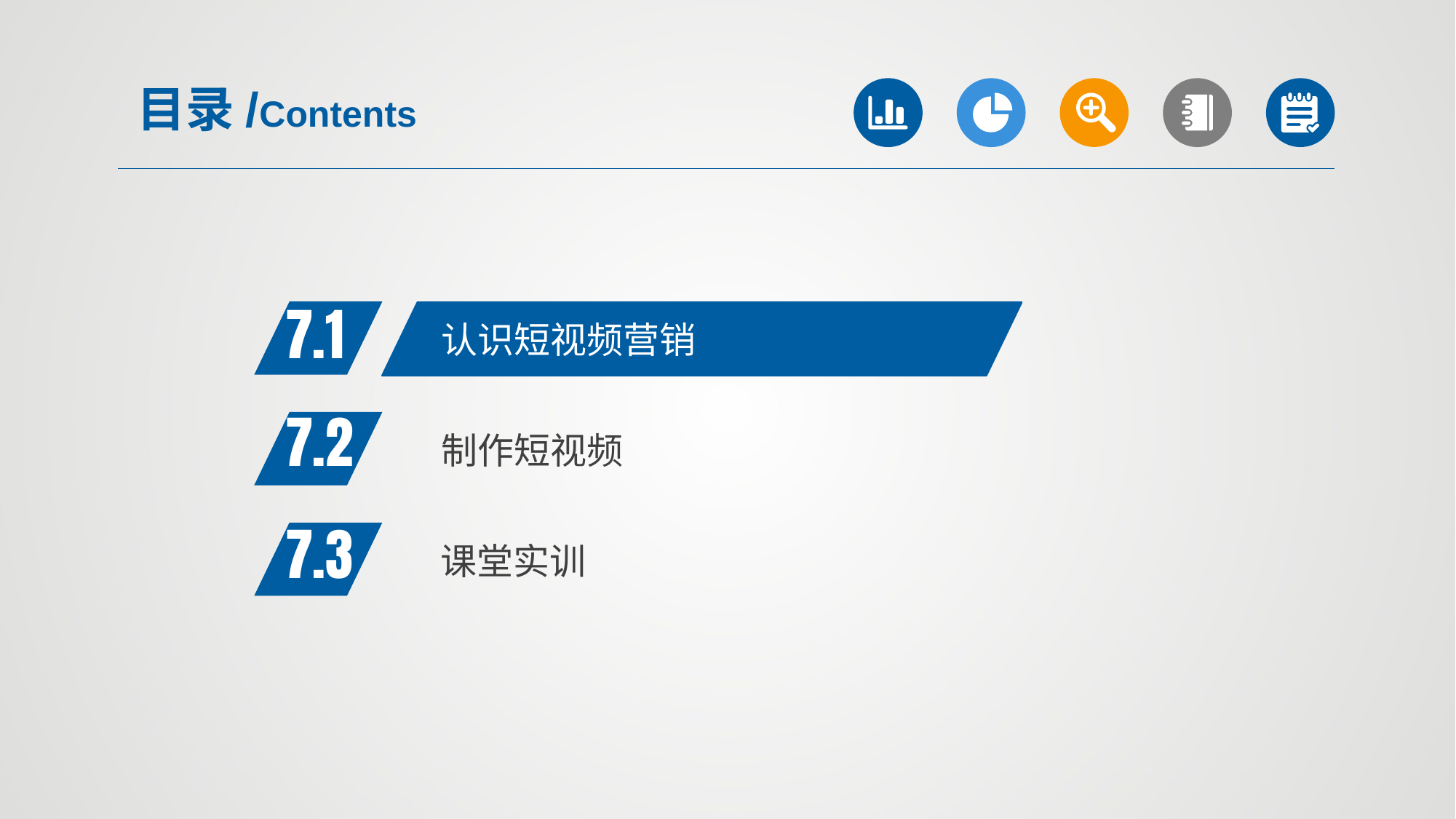

目录/Contents

7.1

认识短视频营销
7.2

制作短视频
7.3

课堂实训